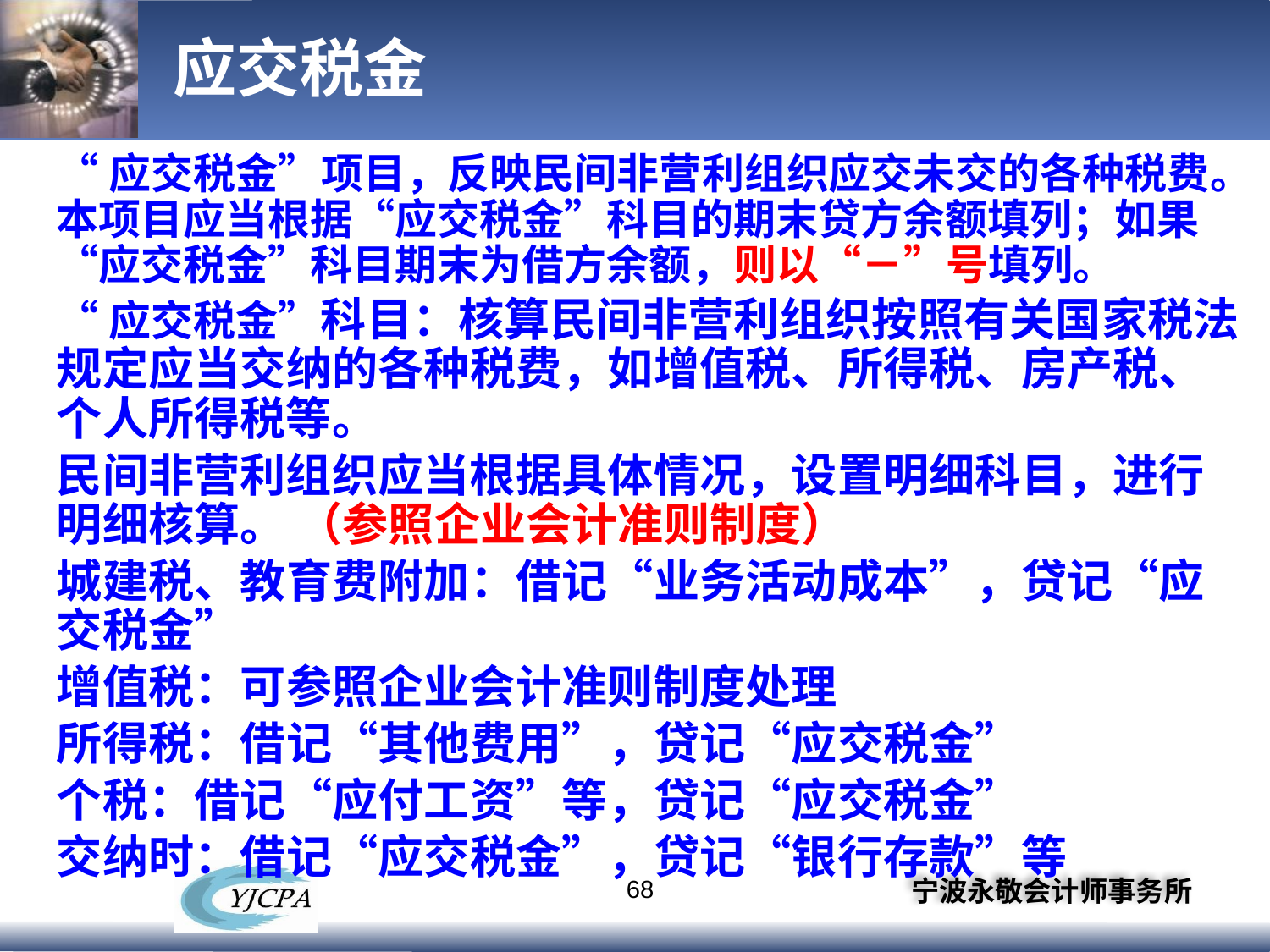

# 应交税金
“应交税金”项目，反映民间非营利组织应交未交的各种税费。本项目应当根据“应交税金”科目的期末贷方余额填列；如果“应交税金”科目期末为借方余额，则以“－”号填列。
“应交税金”科目：核算民间非营利组织按照有关国家税法规定应当交纳的各种税费，如增值税、所得税、房产税、个人所得税等。
民间非营利组织应当根据具体情况，设置明细科目，进行明细核算。 （参照企业会计准则制度）
城建税、教育费附加：借记“业务活动成本”，贷记“应交税金”
增值税：可参照企业会计准则制度处理
所得税：借记“其他费用”，贷记“应交税金”
个税：借记“应付工资”等，贷记“应交税金”
交纳时：借记“应交税金”，贷记“银行存款”等